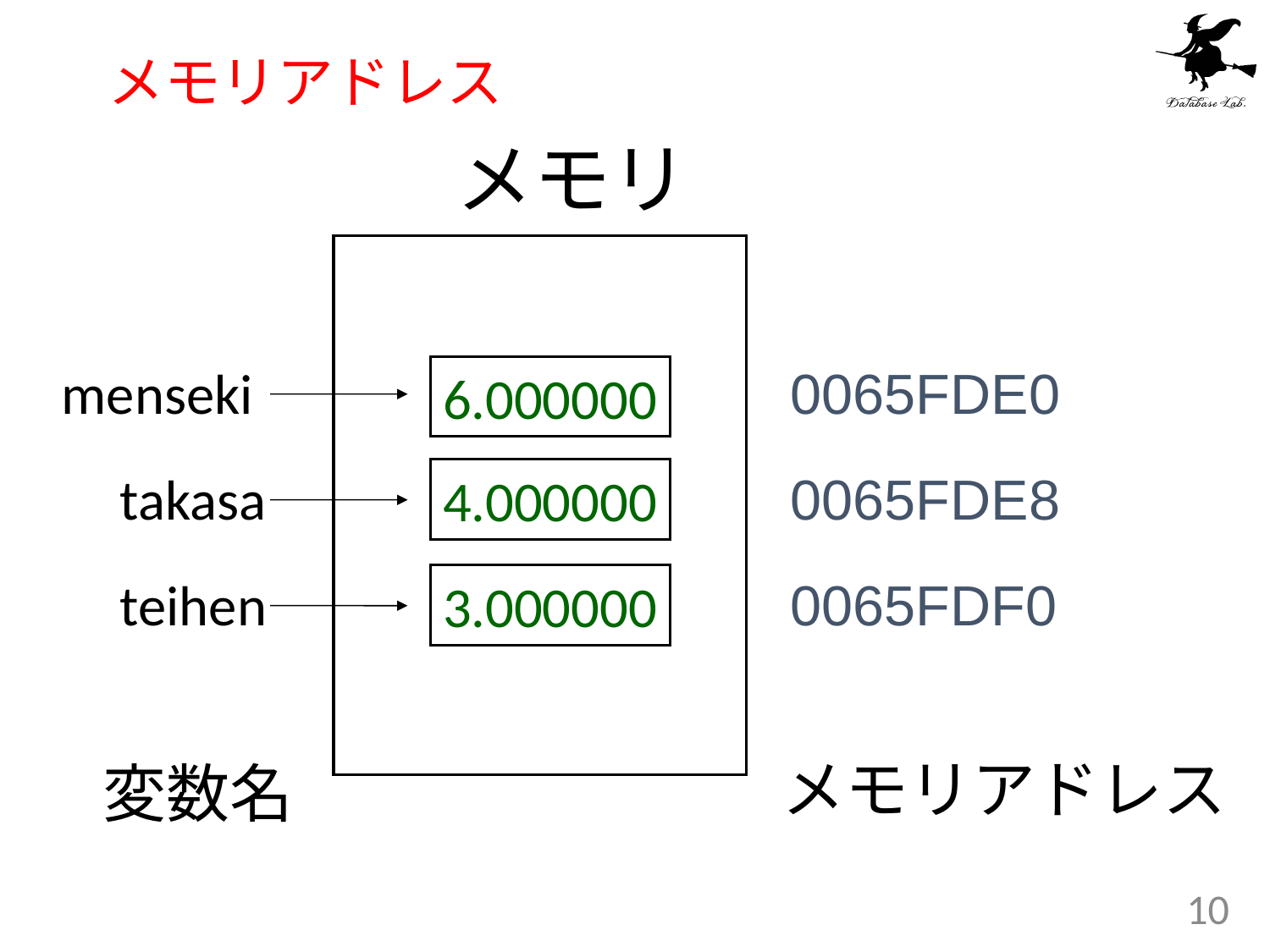

# メモリアドレス
メモリ

menseki
0065FDE0
6.000000

takasa
0065FDE8
4.000000

teihen
0065FDF0
3.000000

メモリアドレス
変数名
10